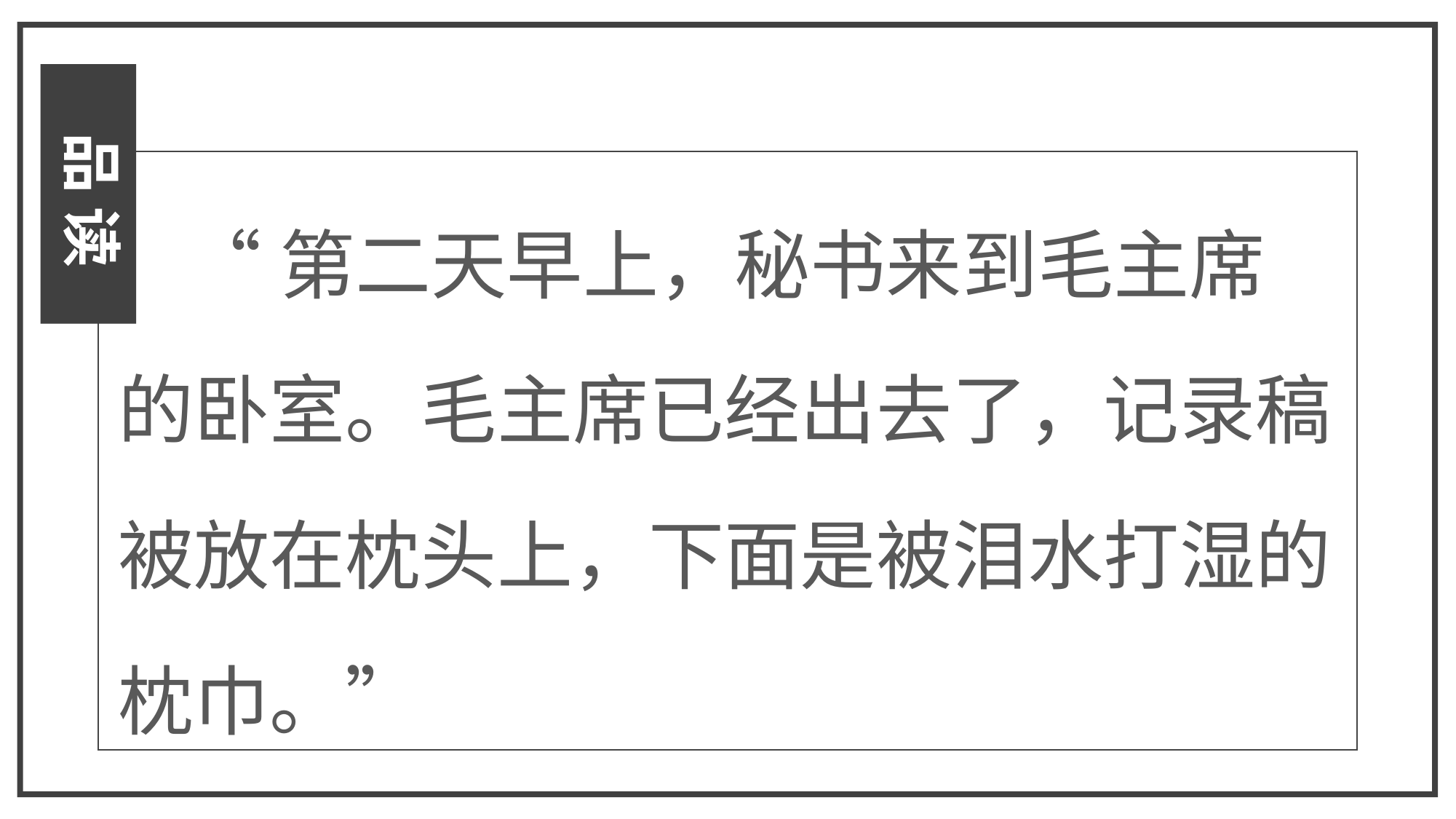

品 读

    “第二天早上，秘书来到毛主席的卧室。毛主席已经出去了，记录稿被放在枕头上，下面是被泪水打湿的枕巾。”
点击在此输入标题文字